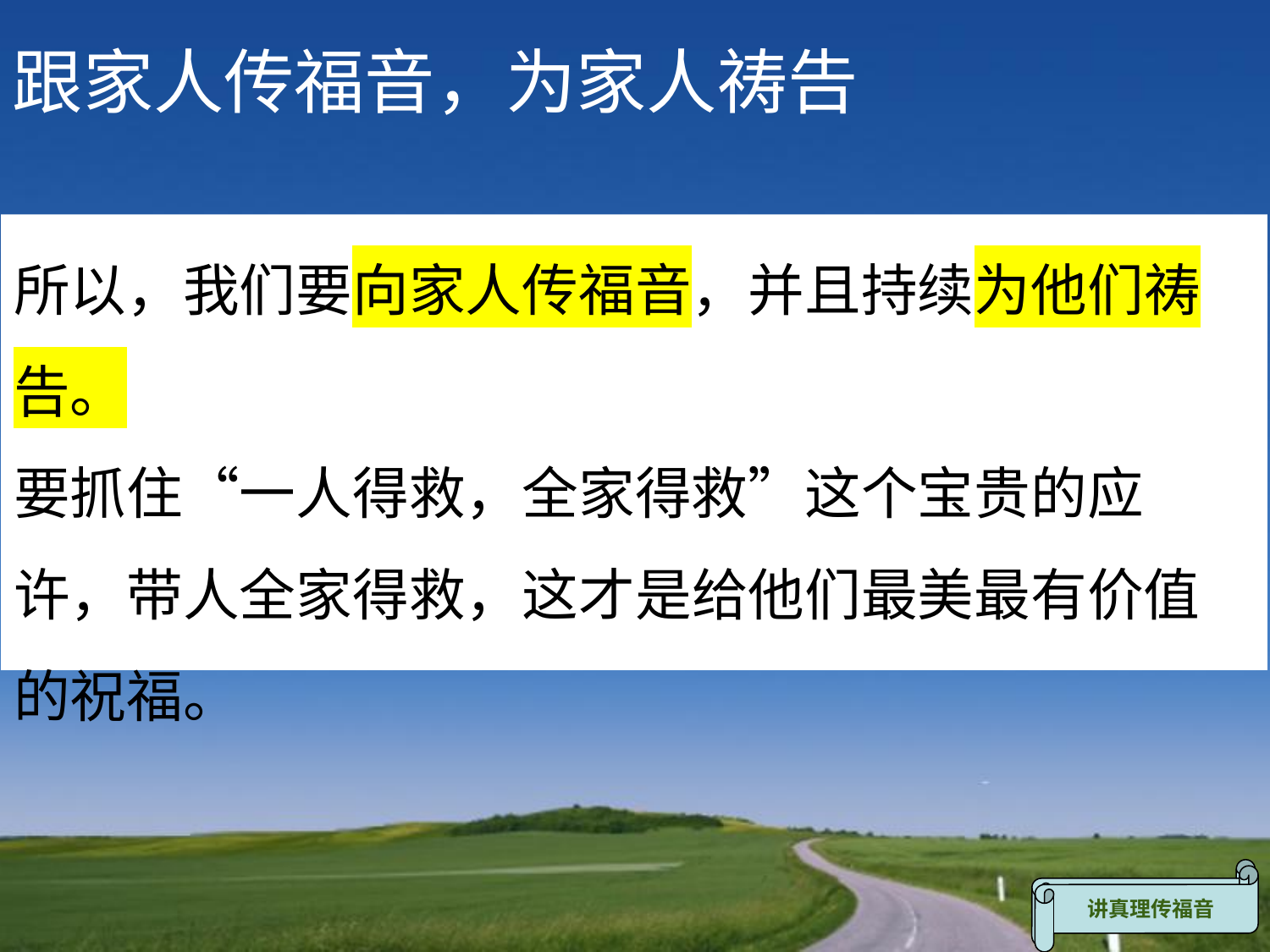

跟家人传福音，为家人祷告
所以，我们要向家人传福音，并且持续为他们祷告。
要抓住“一人得救，全家得救”这个宝贵的应许，带人全家得救，这才是给他们最美最有价值的祝福。

神经纶中的经营
讲真理传福音